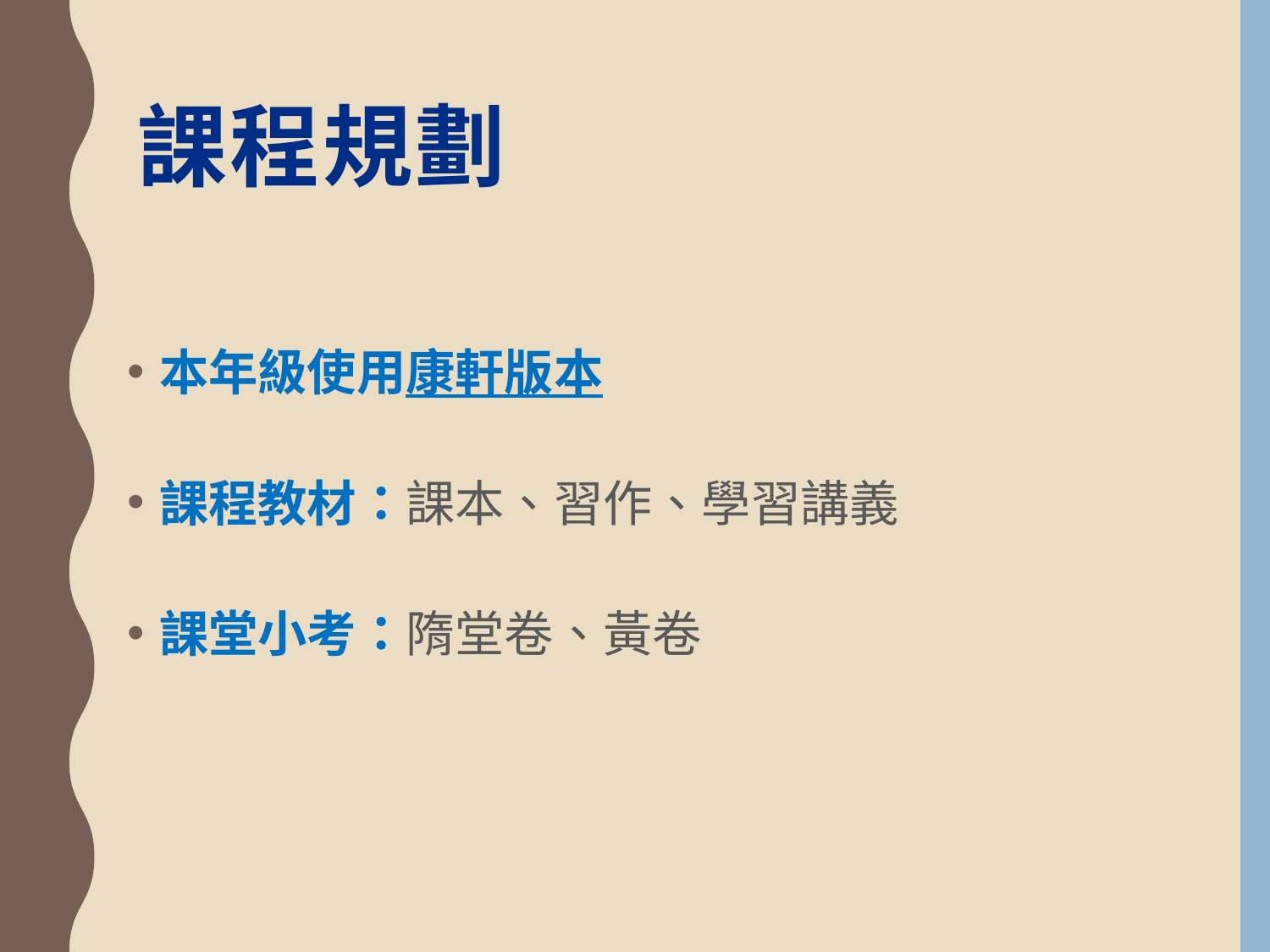

# 課程規劃
本年級使用康軒版本
課程教材：課本、習作、學習講義
課堂小考：隋堂卷、黃卷